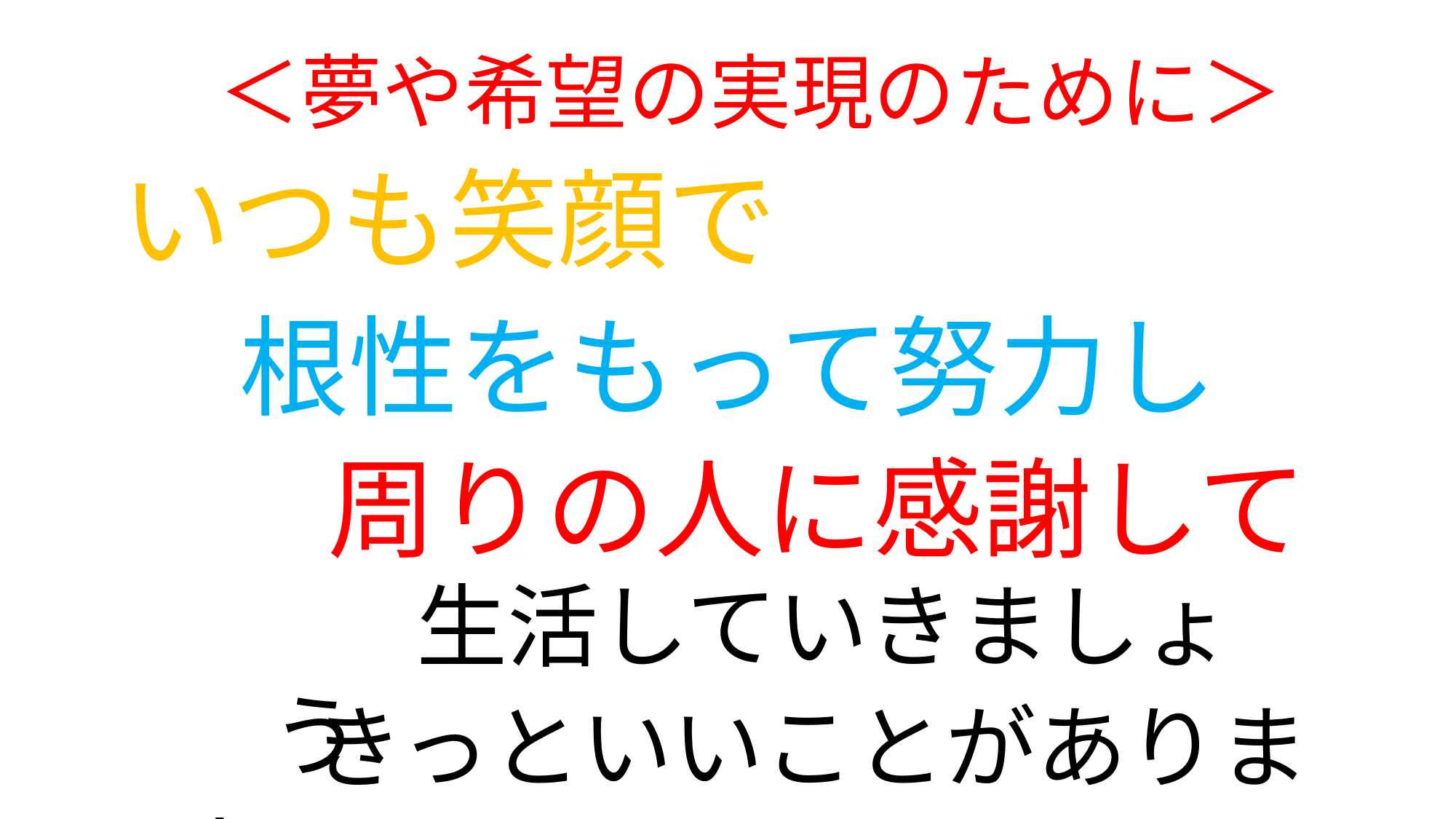

＜夢や希望の実現のために＞
　いつも笑顔で

　　根性をもって努力し
　　周りの人に感謝して
　　生活していきましょう
　　きっといいことがあります！